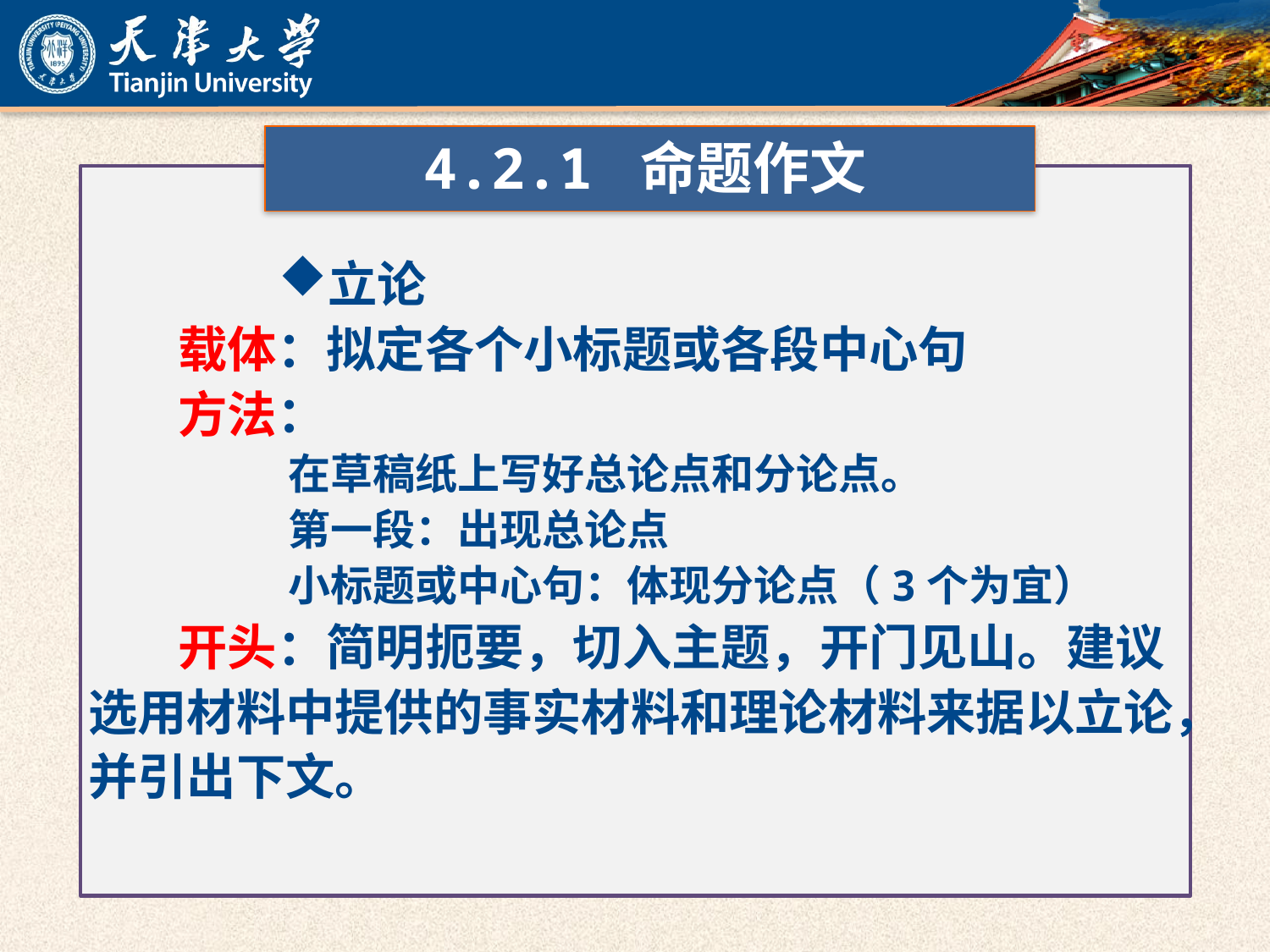

4.2.1 命题作文

立论
载体：拟定各个小标题或各段中心句
方法：
在草稿纸上写好总论点和分论点。
第一段：出现总论点
小标题或中心句：体现分论点（3个为宜）
开头：简明扼要，切入主题，开门见山。建议选用材料中提供的事实材料和理论材料来据以立论，并引出下文。